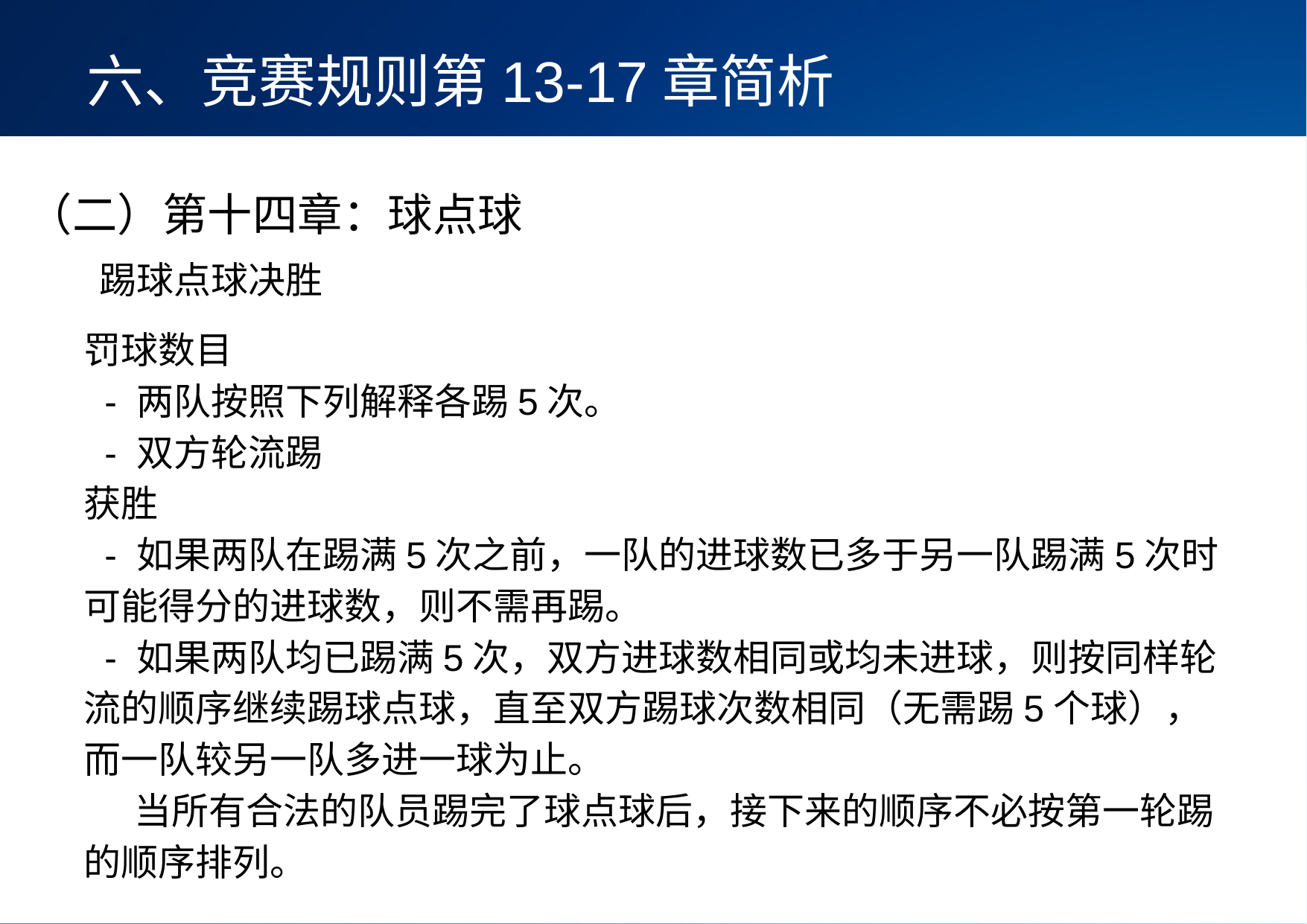

六、竞赛规则第13-17章简析

（二）第十四章：球点球
踢球点球决胜
罚球数目
  - 两队按照下列解释各踢5次。
  - 双方轮流踢
获胜
  - 如果两队在踢满5次之前，一队的进球数已多于另一队踢满5次时可能得分的进球数，则不需再踢。
  - 如果两队均已踢满5次，双方进球数相同或均未进球，则按同样轮流的顺序继续踢球点球，直至双方踢球次数相同（无需踢5个球），而一队较另一队多进一球为止。
     当所有合法的队员踢完了球点球后，接下来的顺序不必按第一轮踢的顺序排列。